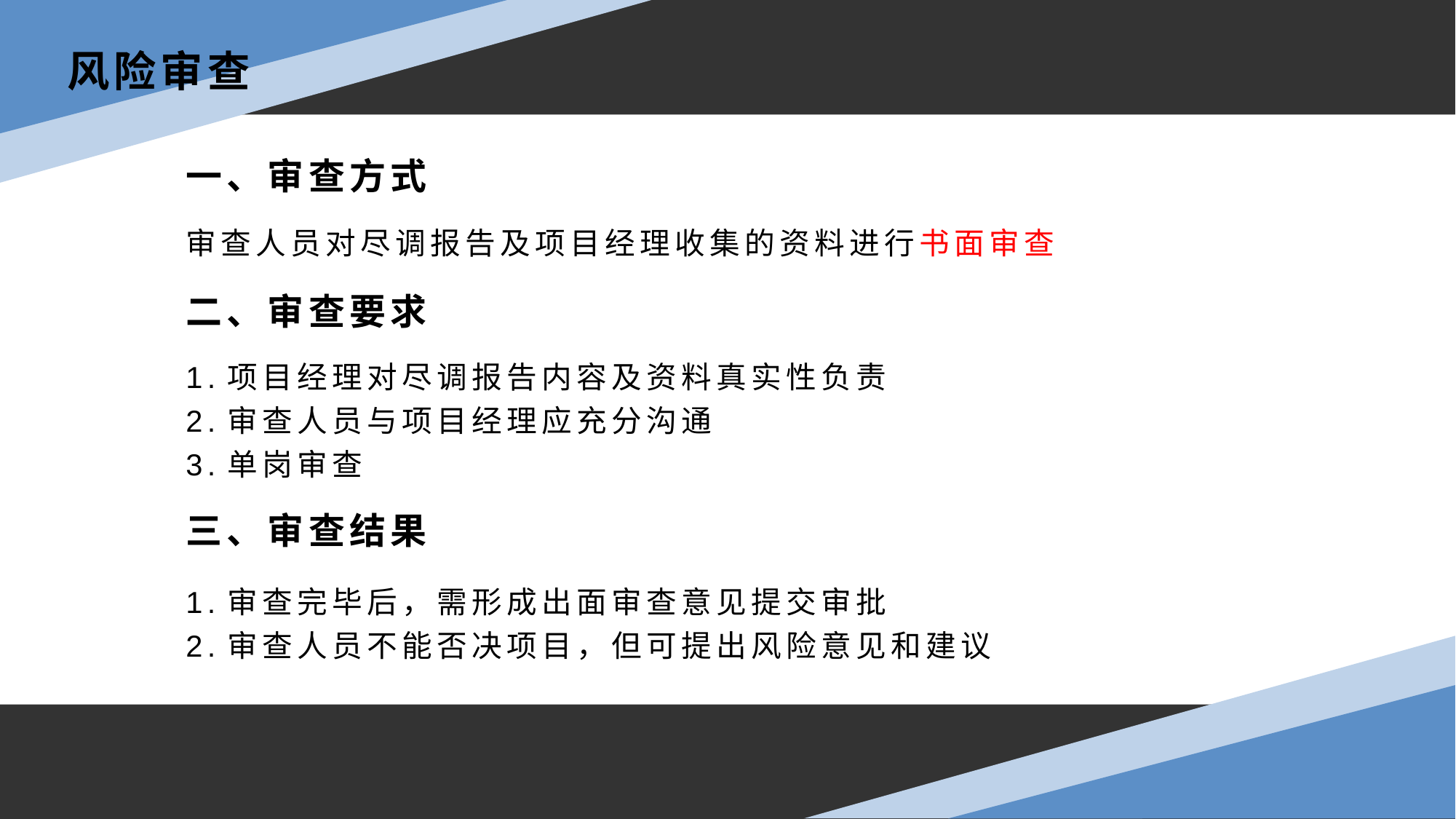

风险审查
一、审查方式
审查人员对尽调报告及项目经理收集的资料进行书面审查
二、审查要求
1.项目经理对尽调报告内容及资料真实性负责
2.审查人员与项目经理应充分沟通
3.单岗审查
三、审查结果
1.审查完毕后，需形成出面审查意见提交审批
2.审查人员不能否决项目，但可提出风险意见和建议